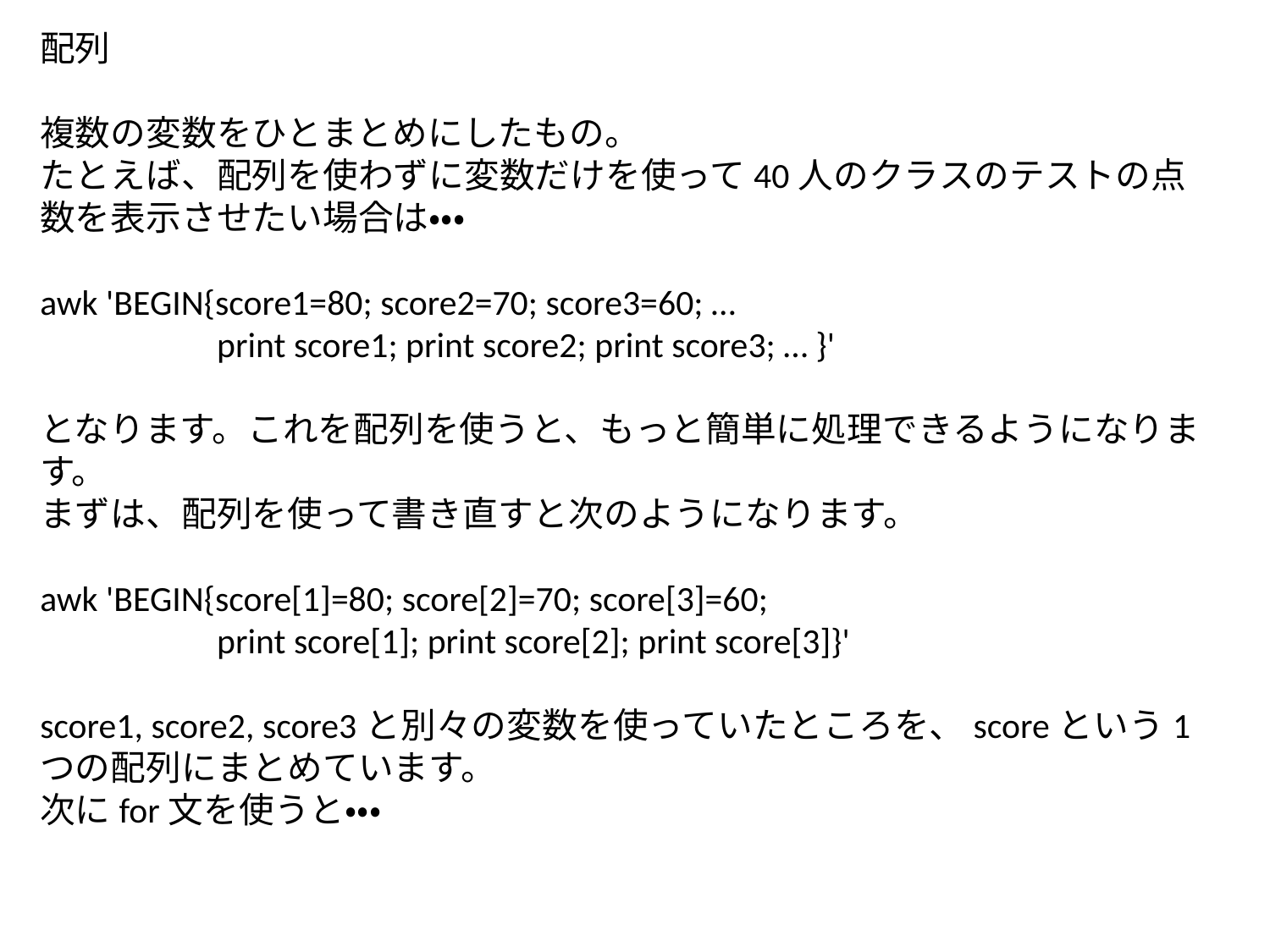

配列

複数の変数をひとまとめにしたもの。
たとえば、配列を使わずに変数だけを使って40人のクラスのテストの点数を表示させたい場合は・・・

awk 'BEGIN{score1=80; score2=70; score3=60; …
                      print score1; print score2; print score3; … }'

となります。これを配列を使うと、もっと簡単に処理できるようになります。
まずは、配列を使って書き直すと次のようになります。

awk 'BEGIN{score[1]=80; score[2]=70; score[3]=60;
                      print score[1]; print score[2]; print score[3]}'

score1, score2, score3と別々の変数を使っていたところを、scoreという1つの配列にまとめています。
次にfor文を使うと・・・